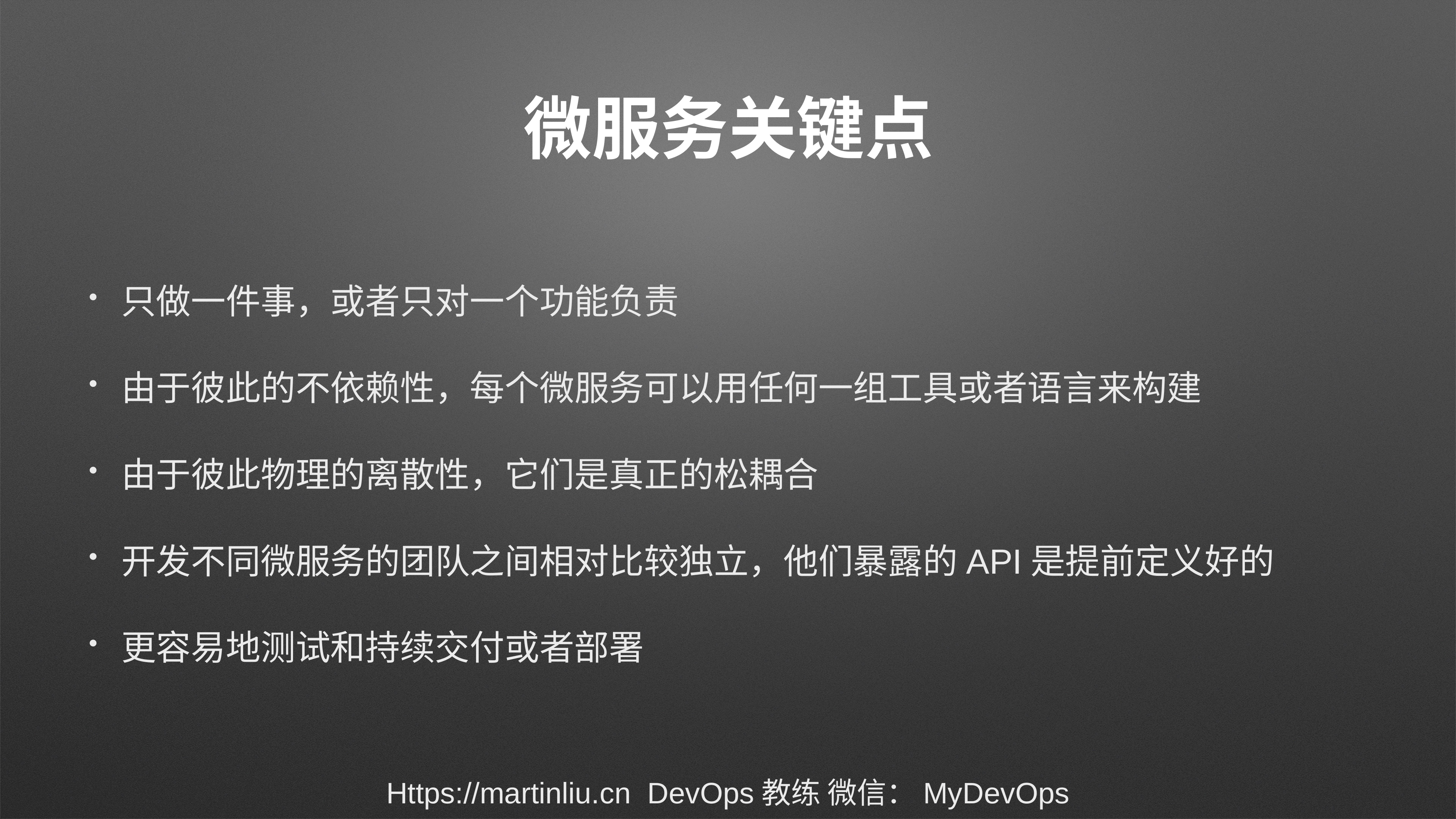

# 微服务关键点
只做一件事，或者只对一个功能负责
由于彼此的不依赖性，每个微服务可以用任何一组工具或者语言来构建
由于彼此物理的离散性，它们是真正的松耦合
开发不同微服务的团队之间相对比较独立，他们暴露的API是提前定义好的
更容易地测试和持续交付或者部署